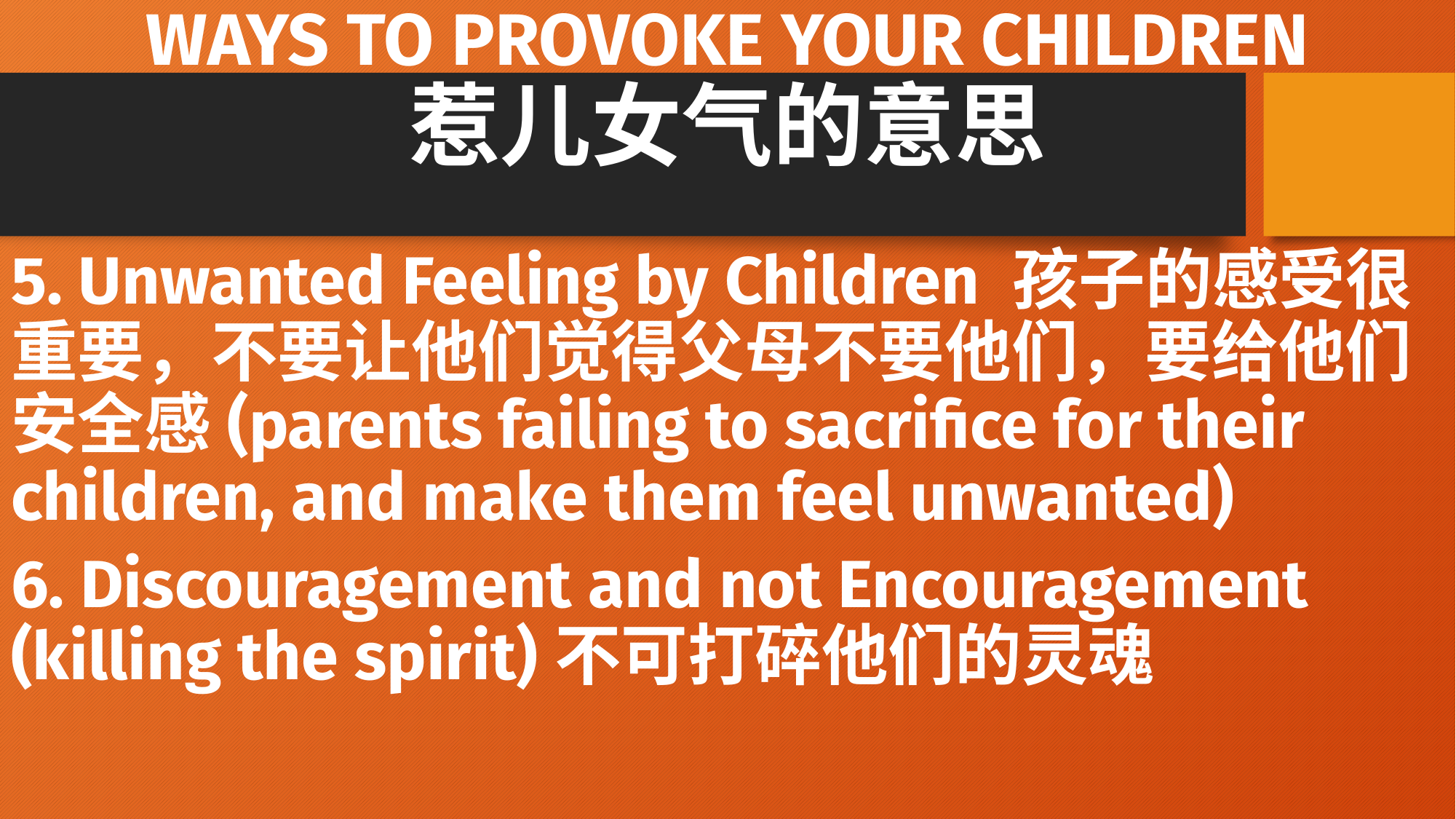

# WAYS TO PROVOKE YOUR CHILDREN 惹儿女气的意思
5. Unwanted Feeling by Children 孩子的感受很重要，不要让他们觉得父母不要他们，要给他们安全感(parents failing to sacrifice for their children, and make them feel unwanted)
6. Discouragement and not Encouragement (killing the spirit)不可打碎他们的灵魂